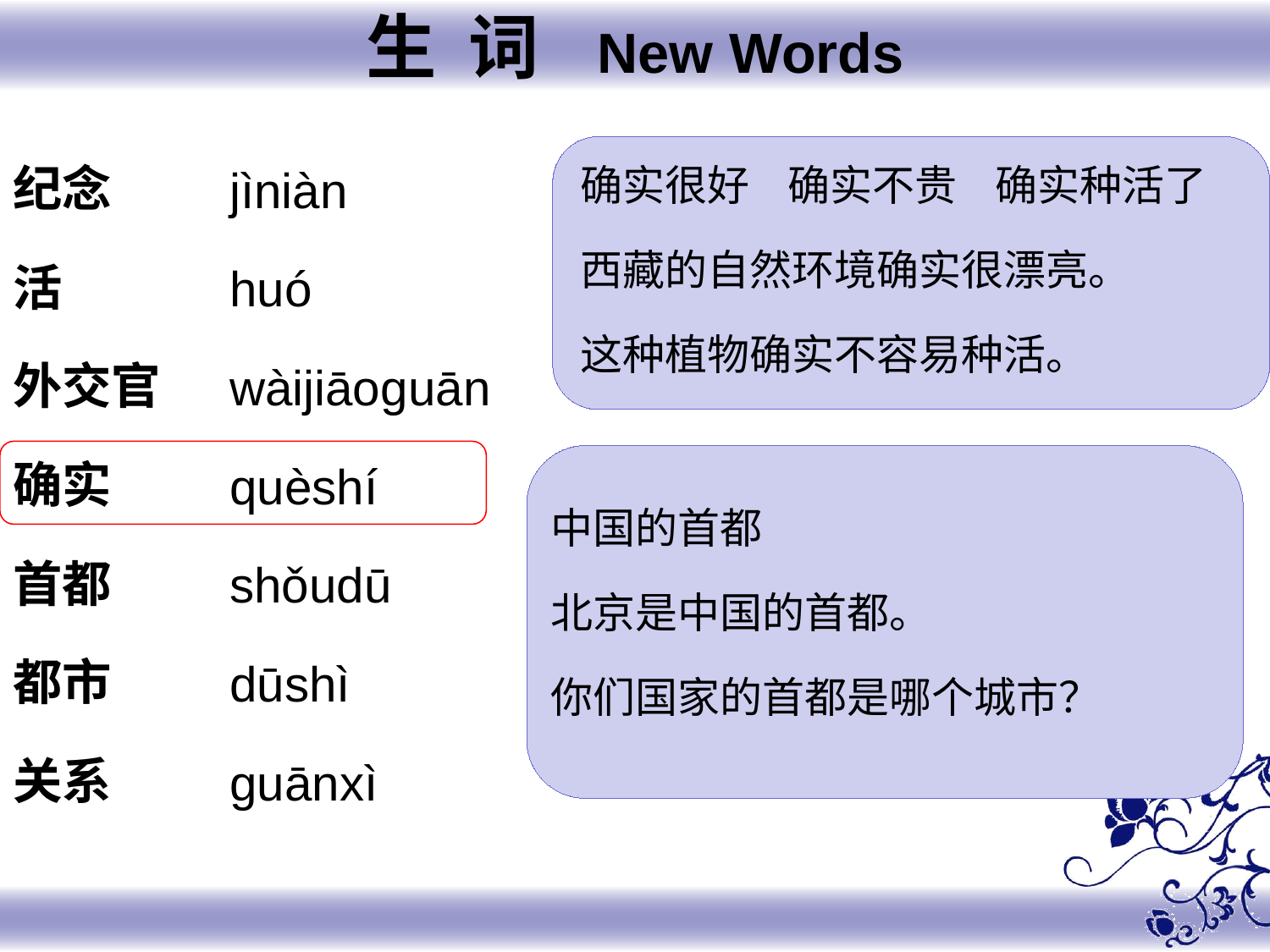

生  词   New Words
纪念
活
外交官
确实
首都
都市
关系

jìniàn
huó
wàijiāoguān
quèshí
shǒudū
dūshì
guānxì
确实很好    确实不贵    确实种活了
西藏的自然环境确实很漂亮。
这种植物确实不容易种活。

中国的首都
北京是中国的首都。
你们国家的首都是哪个城市？